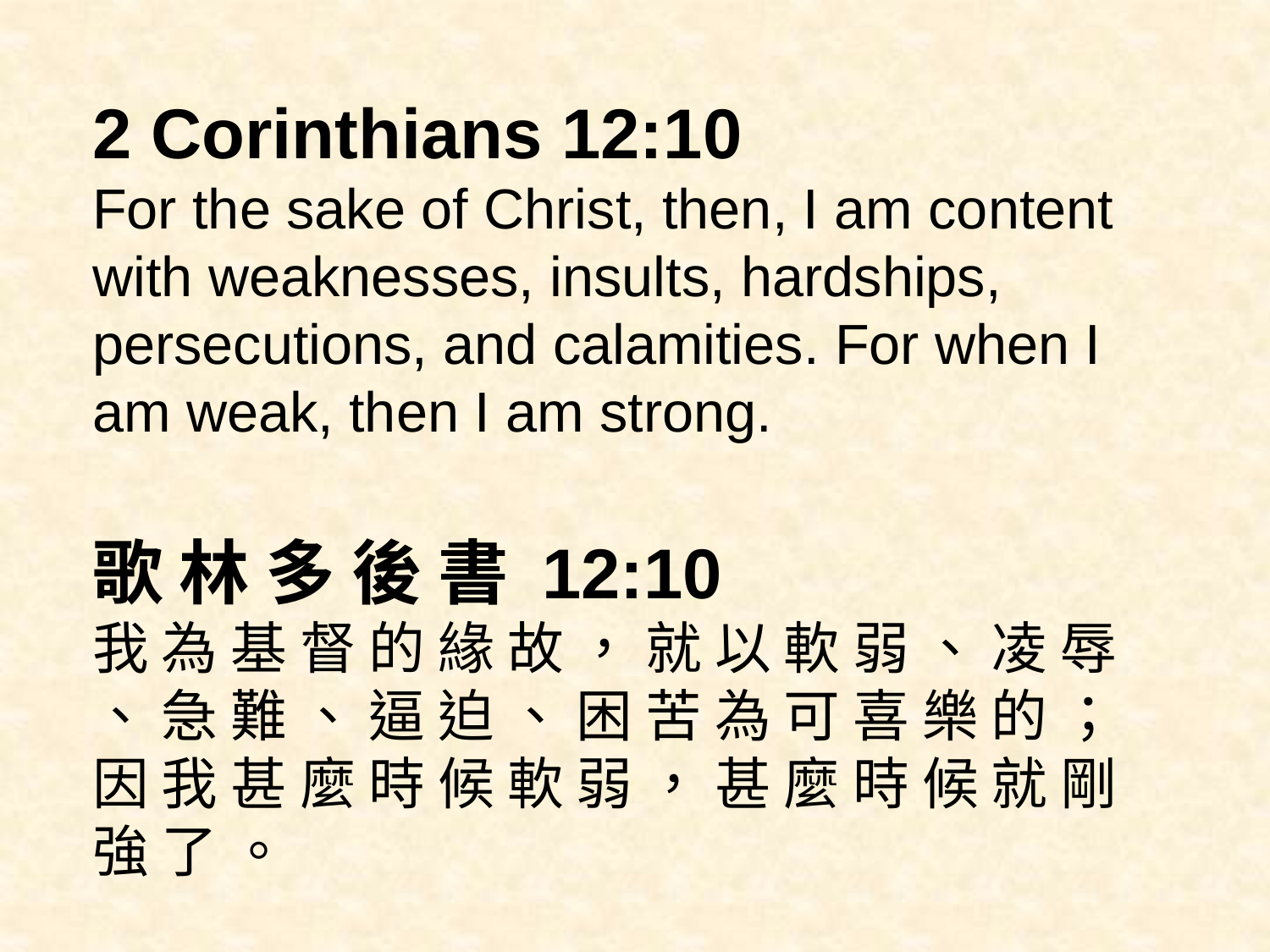

2 Corinthians 12:10
For the sake of Christ, then, I am content with weaknesses, insults, hardships, persecutions, and calamities. For when I am weak, then I am strong.
歌 林 多 後 書 12:10
我 為 基 督 的 緣 故 ， 就 以 軟 弱 、 凌 辱 、 急 難 、 逼 迫 、 困 苦 為 可 喜 樂 的 ； 因 我 甚 麼 時 候 軟 弱 ， 甚 麼 時 候 就 剛 強 了 。